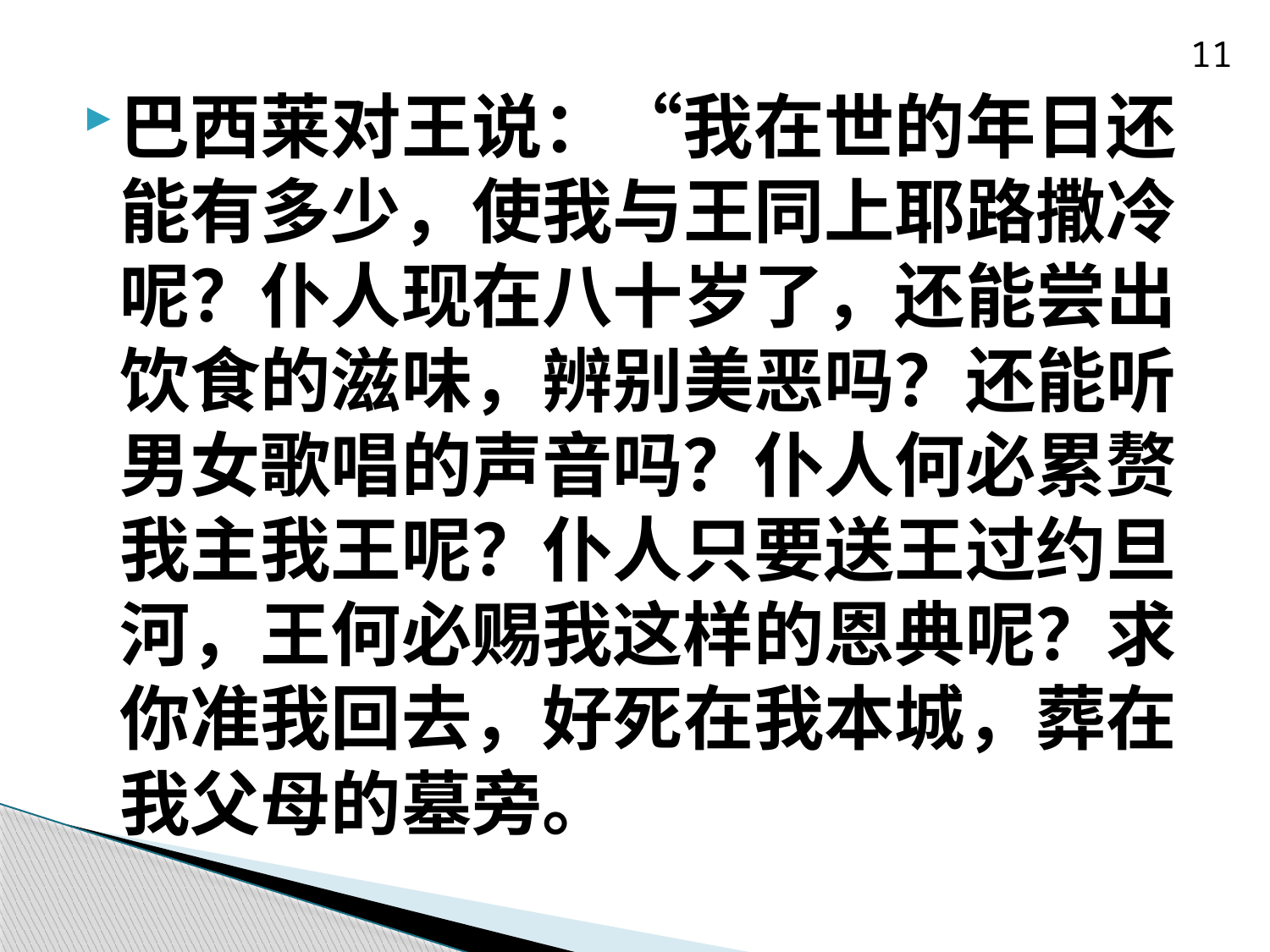

11
巴西莱对王说：“我在世的年日还能有多少，使我与王同上耶路撒冷呢？仆人现在八十岁了，还能尝出饮食的滋味，辨别美恶吗？还能听男女歌唱的声音吗？仆人何必累赘我主我王呢？仆人只要送王过约旦河，王何必赐我这样的恩典呢？求你准我回去，好死在我本城，葬在我父母的墓旁。